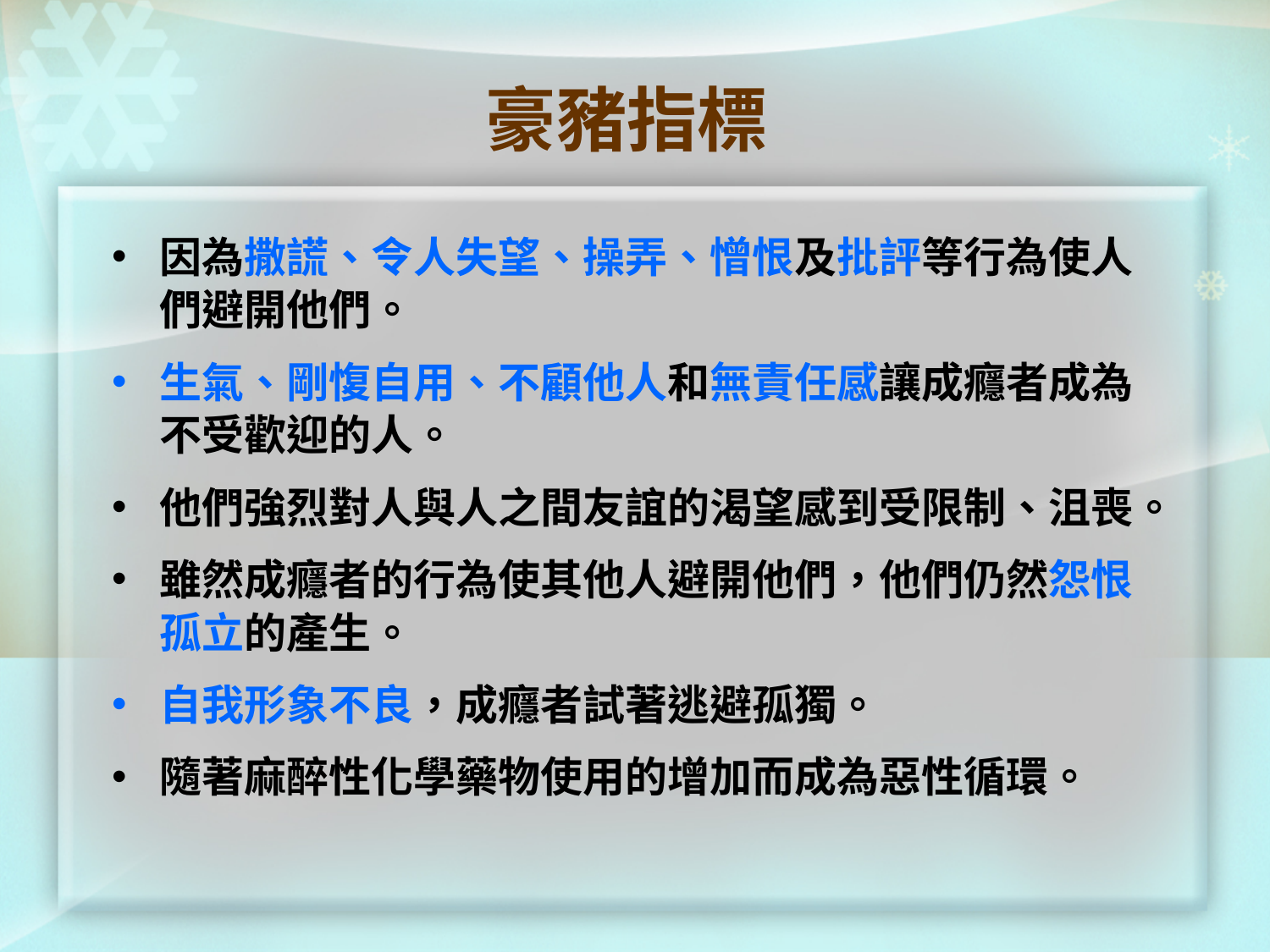

# 豪豬指標
因為撒謊、令人失望、操弄、憎恨及批評等行為使人們避開他們。
生氣、剛愎自用、不顧他人和無責任感讓成癮者成為不受歡迎的人。
他們強烈對人與人之間友誼的渴望感到受限制、沮喪。
雖然成癮者的行為使其他人避開他們，他們仍然怨恨孤立的產生。
自我形象不良，成癮者試著逃避孤獨。
隨著麻醉性化學藥物使用的增加而成為惡性循環。